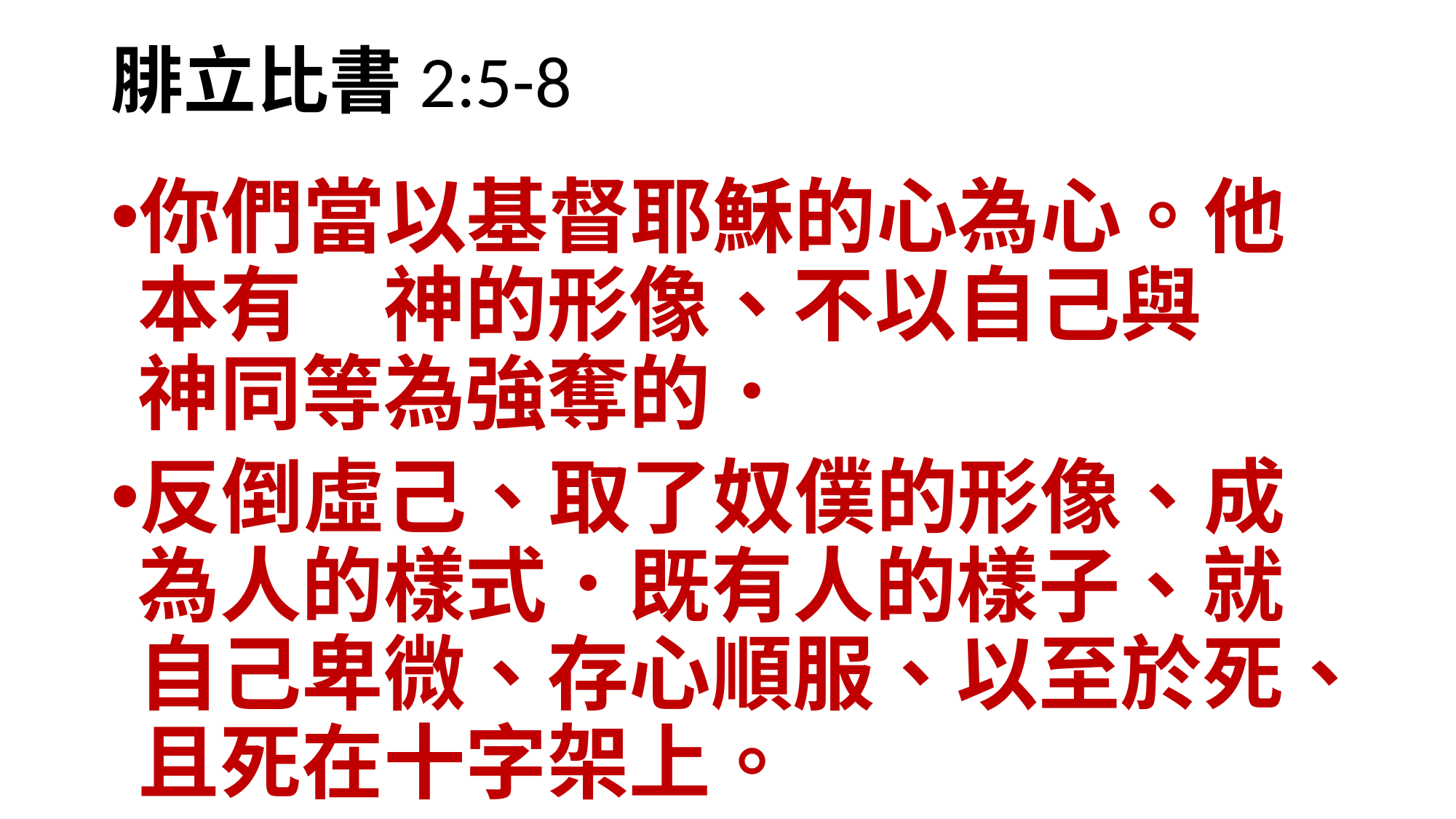

# 腓立比書2:5-8
你們當以基督耶穌的心為心。他本有　神的形像、不以自己與　神同等為強奪的．
反倒虛己、取了奴僕的形像、成為人的樣式．既有人的樣子、就自己卑微、存心順服、以至於死、且死在十字架上。